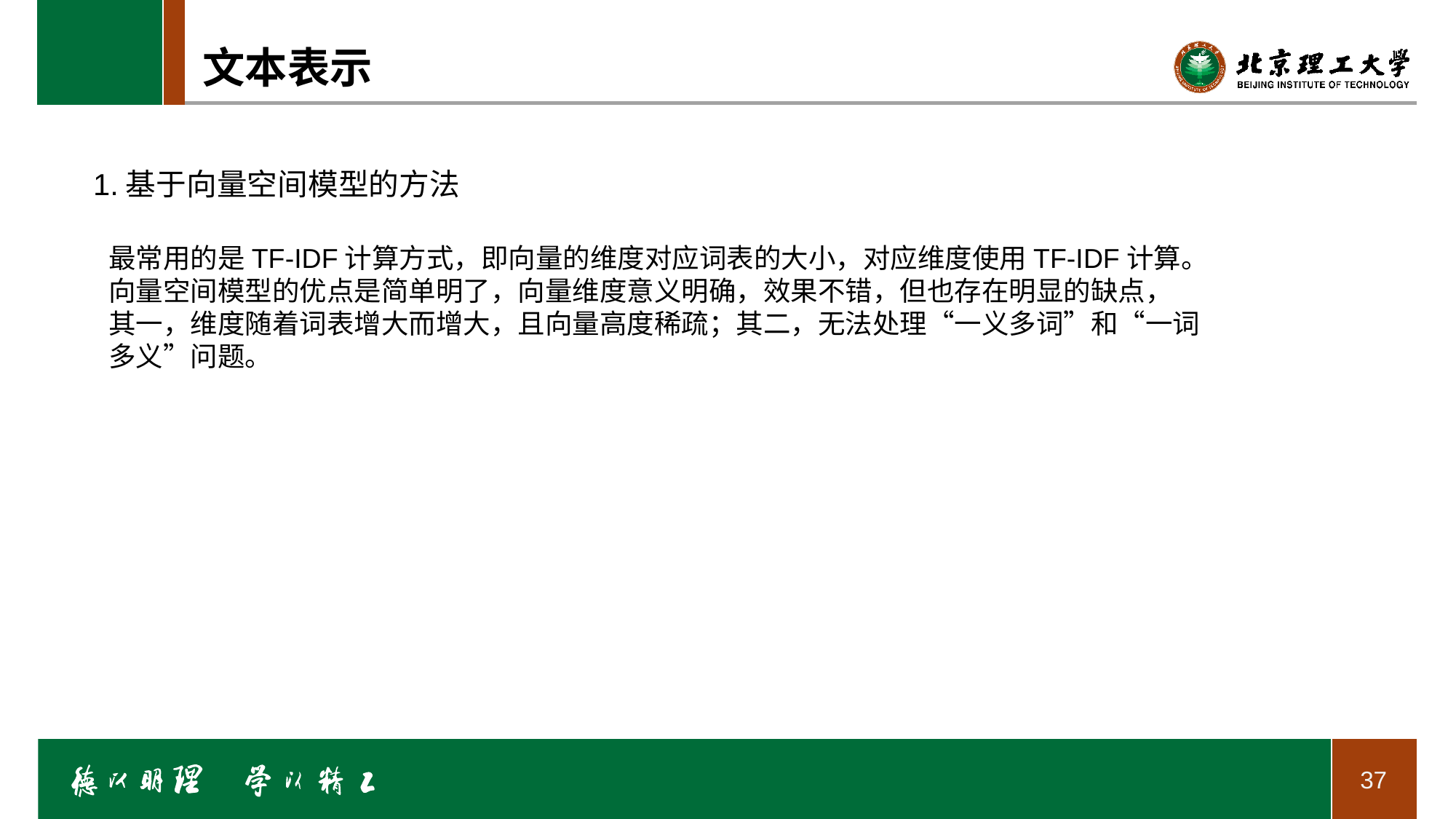

# 文本表示
1.基于向量空间模型的方法

最常用的是TF-IDF计算方式，即向量的维度对应词表的大小，对应维度使用TF-IDF计算。向量空间模型的优点是简单明了，向量维度意义明确，效果不错，但也存在明显的缺点，
其一，维度随着词表增大而增大，且向量高度稀疏；其二，无法处理“一义多词”和“一词多义”问题。